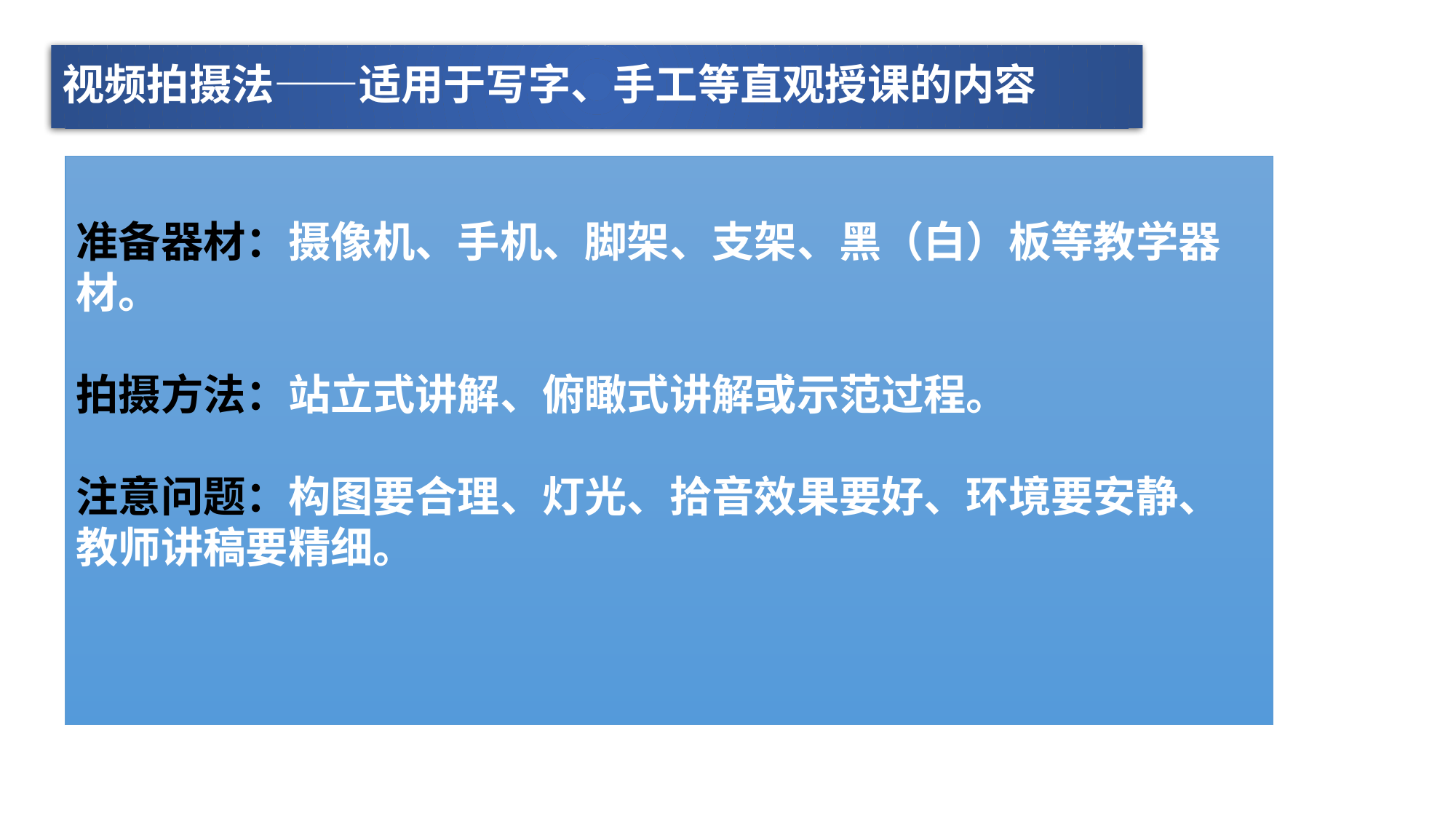

视频拍摄法——适用于写字、手工等直观授课的内容
准备器材：摄像机、手机、脚架、支架、黑（白）板等教学器材。

拍摄方法：站立式讲解、俯瞰式讲解或示范过程。

注意问题：构图要合理、灯光、拾音效果要好、环境要安静、教师讲稿要精细。